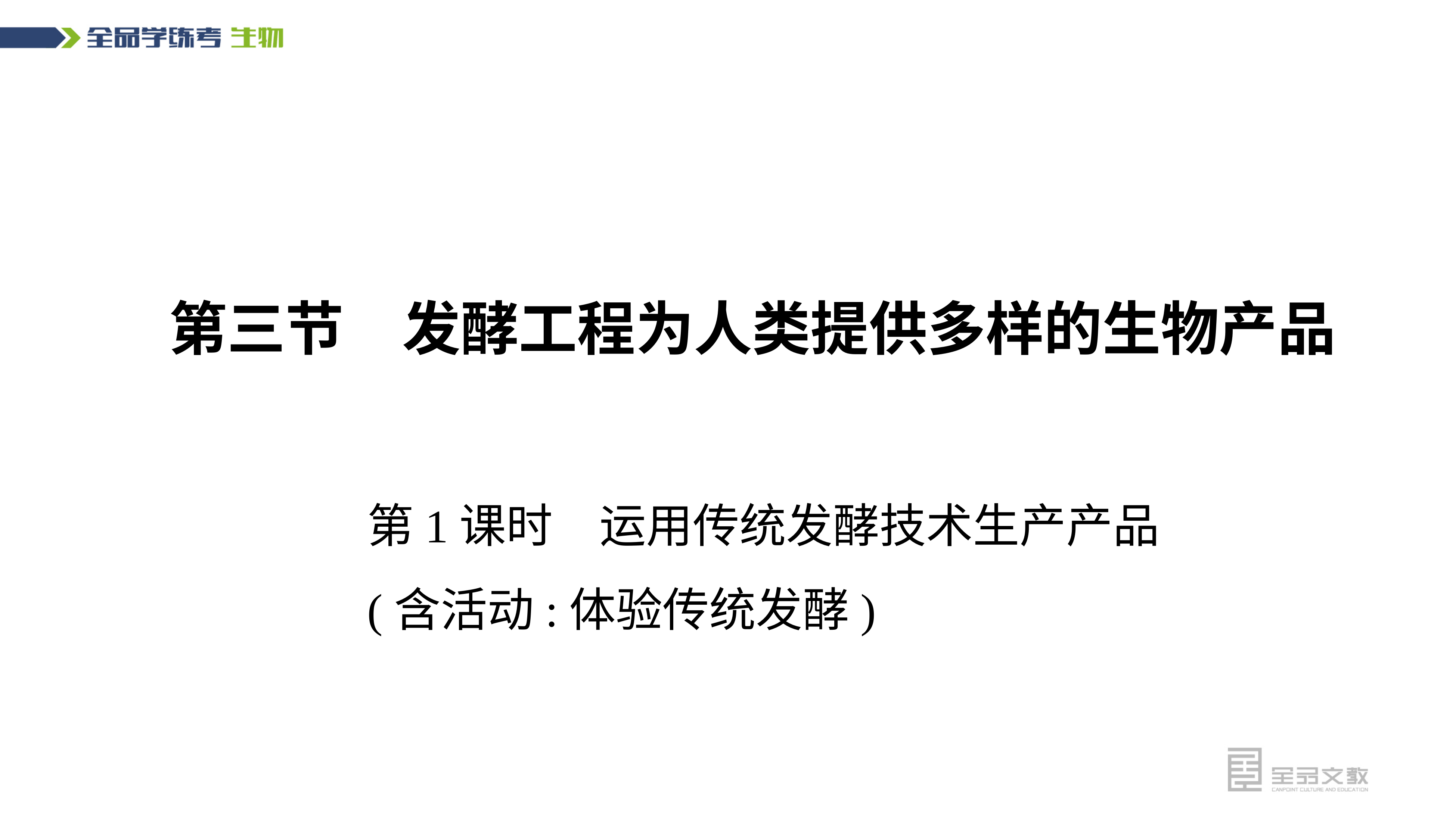

第三节　发酵工程为人类提供多样的生物产品
第1课时　运用传统发酵技术生产产品
(含活动:体验传统发酵)